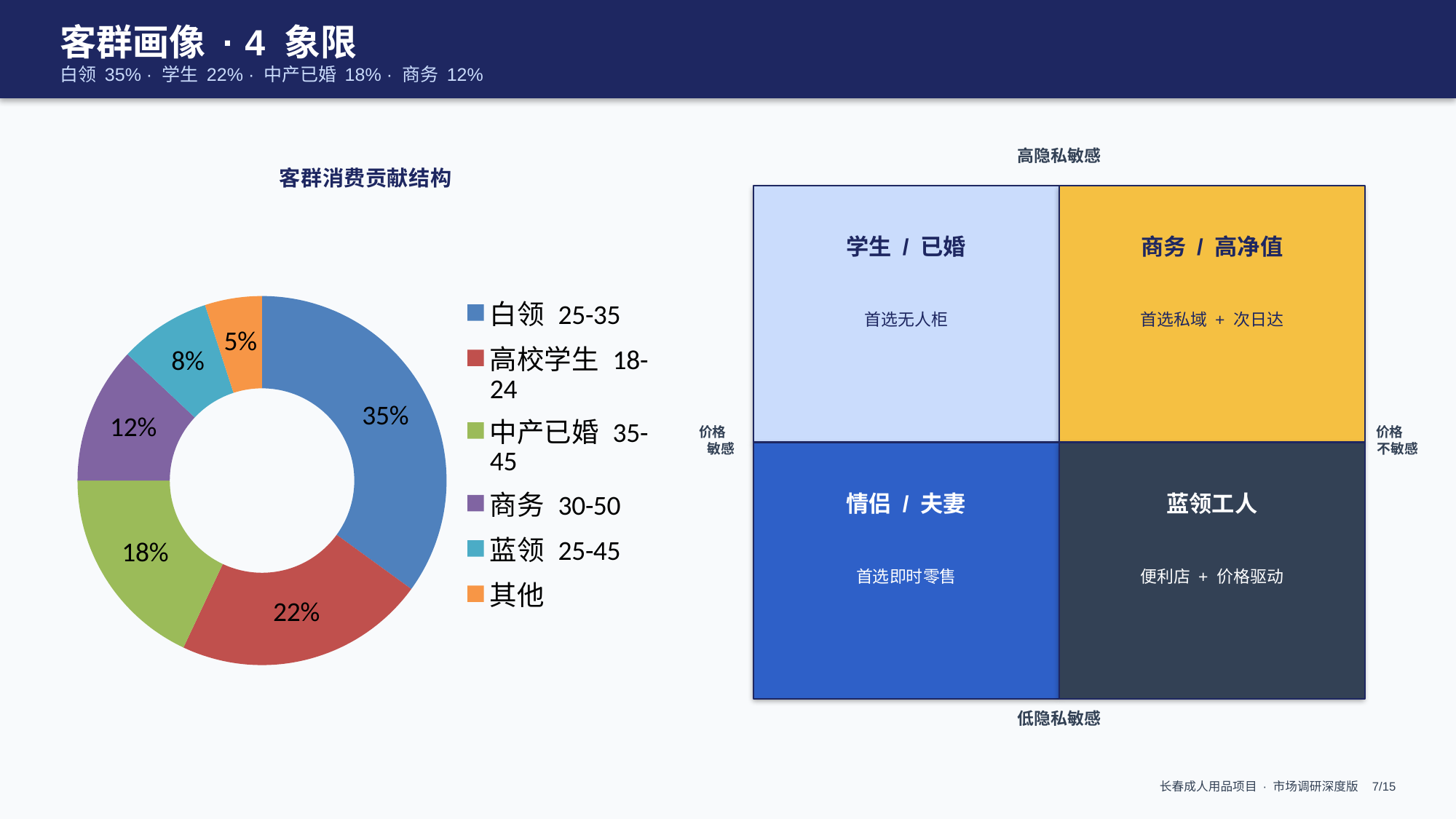

客群画像 · 4 象限
白领 35% · 学生 22% · 中产已婚 18% · 商务 12%

### Chart: 客群消费贡献结构

| Category | 占消费贡献 |
|---|---|
| 白领 25-35 | 35.0 |
| 高校学生 18-24 | 22.0 |
| 中产已婚 35-45 | 18.0 |
| 商务 30-50 | 12.0 |
| 蓝领 25-45 | 8.0 |
| 其他 | 5.0 |
高隐私敏感

学生 / 已婚
商务 / 高净值
首选无人柜
首选私域 + 次日达
价格
敏感
价格
不敏感

情侣 / 夫妻
蓝领工人
首选即时零售
便利店 + 价格驱动
低隐私敏感
长春成人用品项目 · 市场调研深度版    7/15